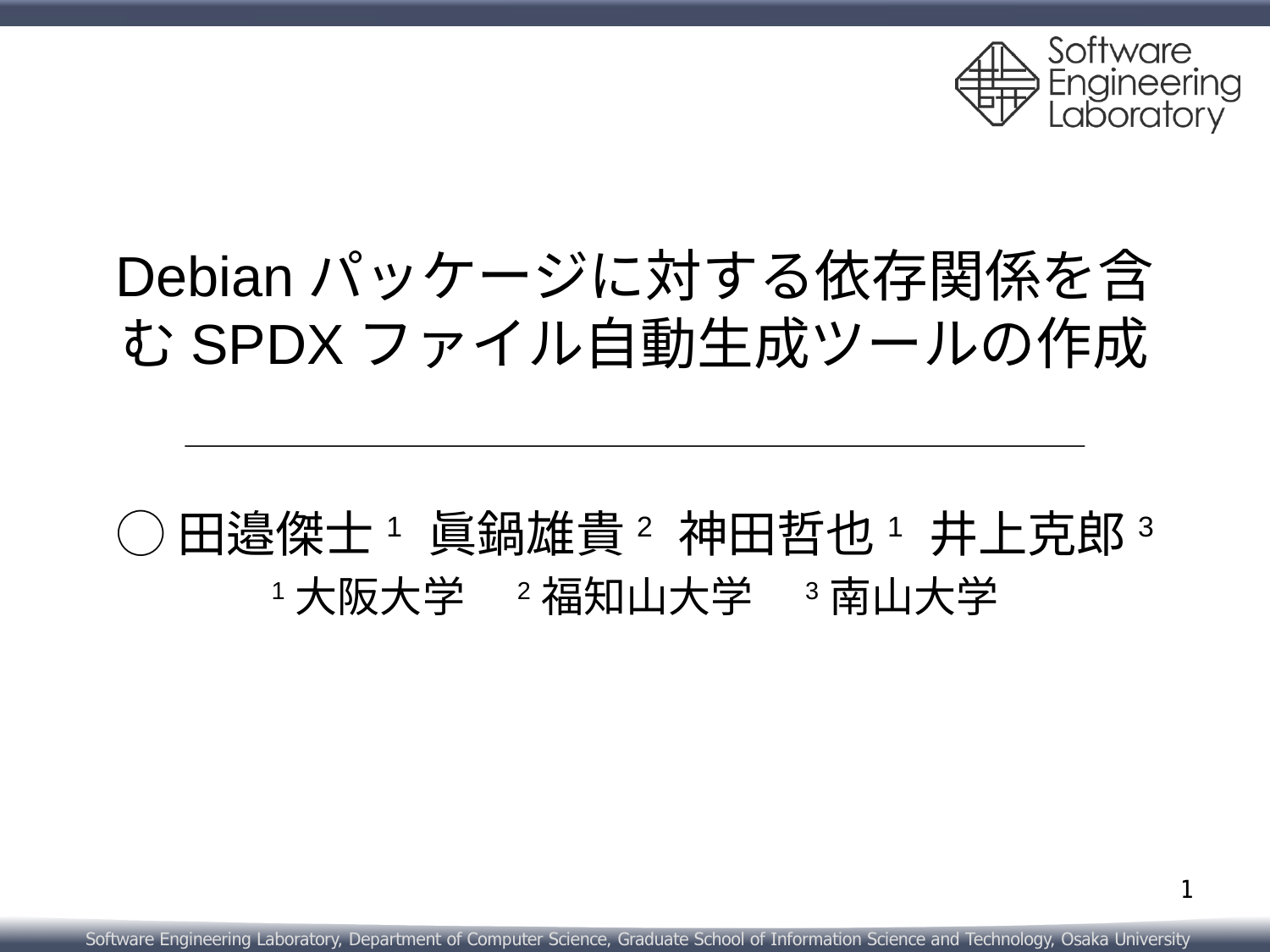

# Debianパッケージに対する依存関係を含むSPDXファイル自動生成ツールの作成
◯田邉傑士1 眞鍋雄貴2 神田哲也1 井上克郎3
1大阪大学　2福知山大学　3南山大学
1